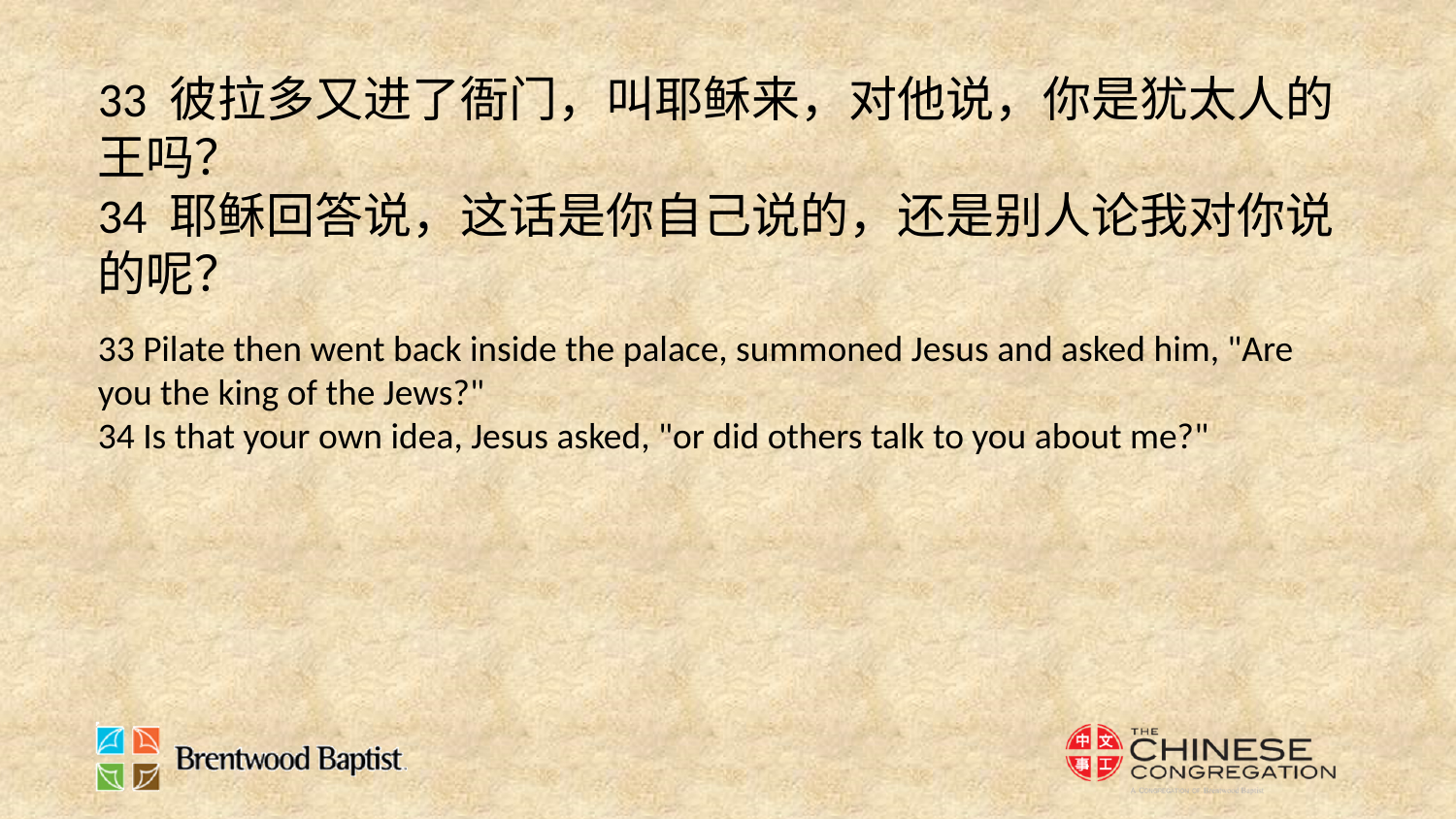

33 彼拉多又进了衙门，叫耶稣来，对他说，你是犹太人的王吗？
34 耶稣回答说，这话是你自己说的，还是别人论我对你说的呢？

33 Pilate then went back inside the palace, summoned Jesus and asked him, "Are you the king of the Jews?"
34 Is that your own idea, Jesus asked, "or did others talk to you about me?"